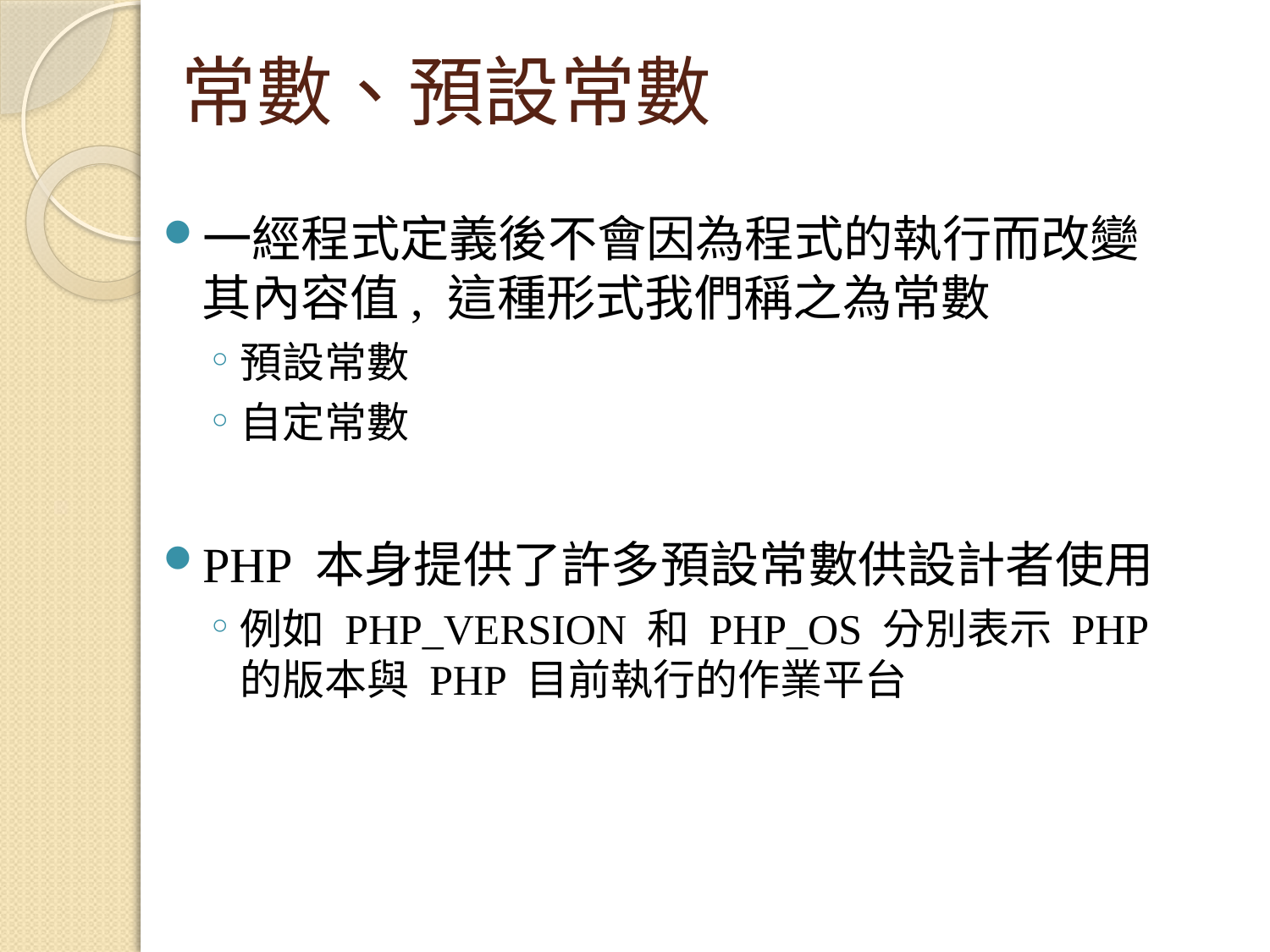

# 常數、預設常數
一經程式定義後不會因為程式的執行而改變其內容值, 這種形式我們稱之為常數
預設常數
自定常數

PHP 本身提供了許多預設常數供設計者使用
例如 PHP_VERSION 和 PHP_OS 分別表示 PHP 的版本與 PHP 目前執行的作業平台